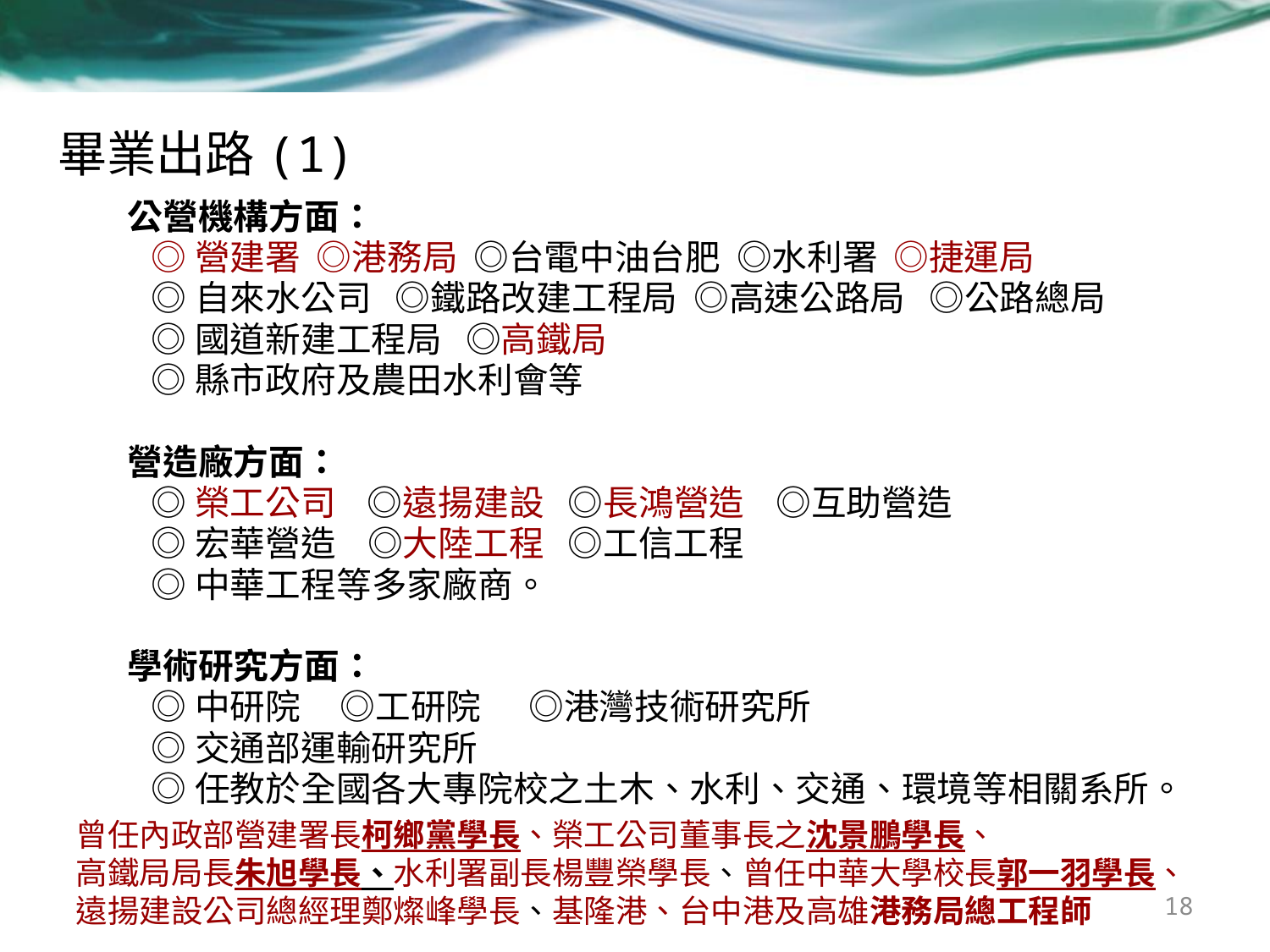

# 畢業出路(1)
公營機構方面：
   ◎營建署  ◎港務局  ◎台電中油台肥  ◎水利署  ◎捷運局
   ◎自來水公司   ◎鐵路改建工程局  ◎高速公路局   ◎公路總局
   ◎國道新建工程局   ◎高鐵局
   ◎縣市政府及農田水利會等

營造廠方面：
   ◎榮工公司    ◎遠揚建設   ◎長鴻營造    ◎互助營造
   ◎宏華營造    ◎大陸工程   ◎工信工程
   ◎中華工程等多家廠商。

學術研究方面：
   ◎中研院     ◎工研院      ◎港灣技術研究所
   ◎交通部運輸研究所
   ◎任教於全國各大專院校之土木、水利、交通、環境等相關系所。
曾任內政部營建署長柯鄉黨學長、榮工公司董事長之沈景鵬學長、
高鐵局局長朱旭學長、水利署副長楊豐榮學長、曾任中華大學校長郭一羽學長、
遠揚建設公司總經理鄭燦峰學長、基隆港、台中港及高雄港務局總工程師
18